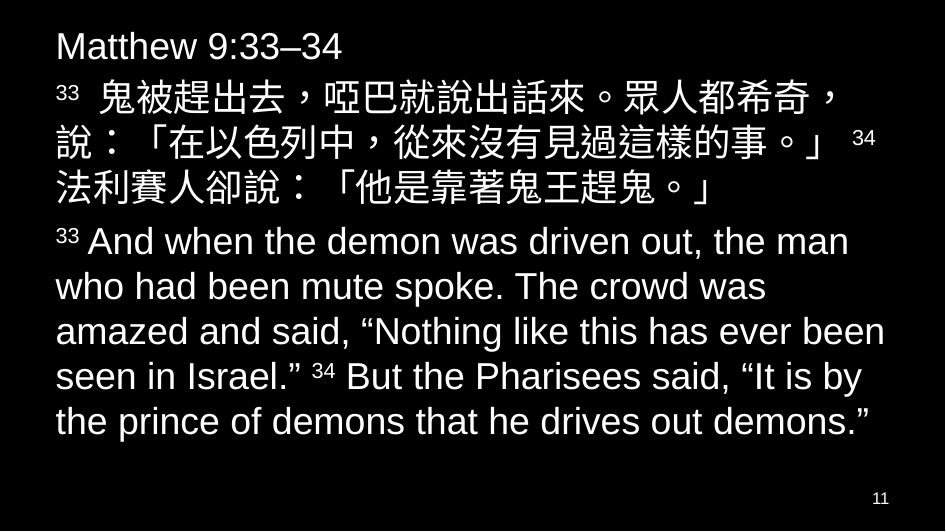

Matthew 9:33–34
33 鬼被趕出去，啞巴就說出話來。眾人都希奇，說：「在以色列中，從來沒有見過這樣的事。」34 法利賽人卻說：「他是靠著鬼王趕鬼。」
33 And when the demon was driven out, the man who had been mute spoke. The crowd was amazed and said, “Nothing like this has ever been seen in Israel.” 34 But the Pharisees said, “It is by the prince of demons that he drives out demons.”
11